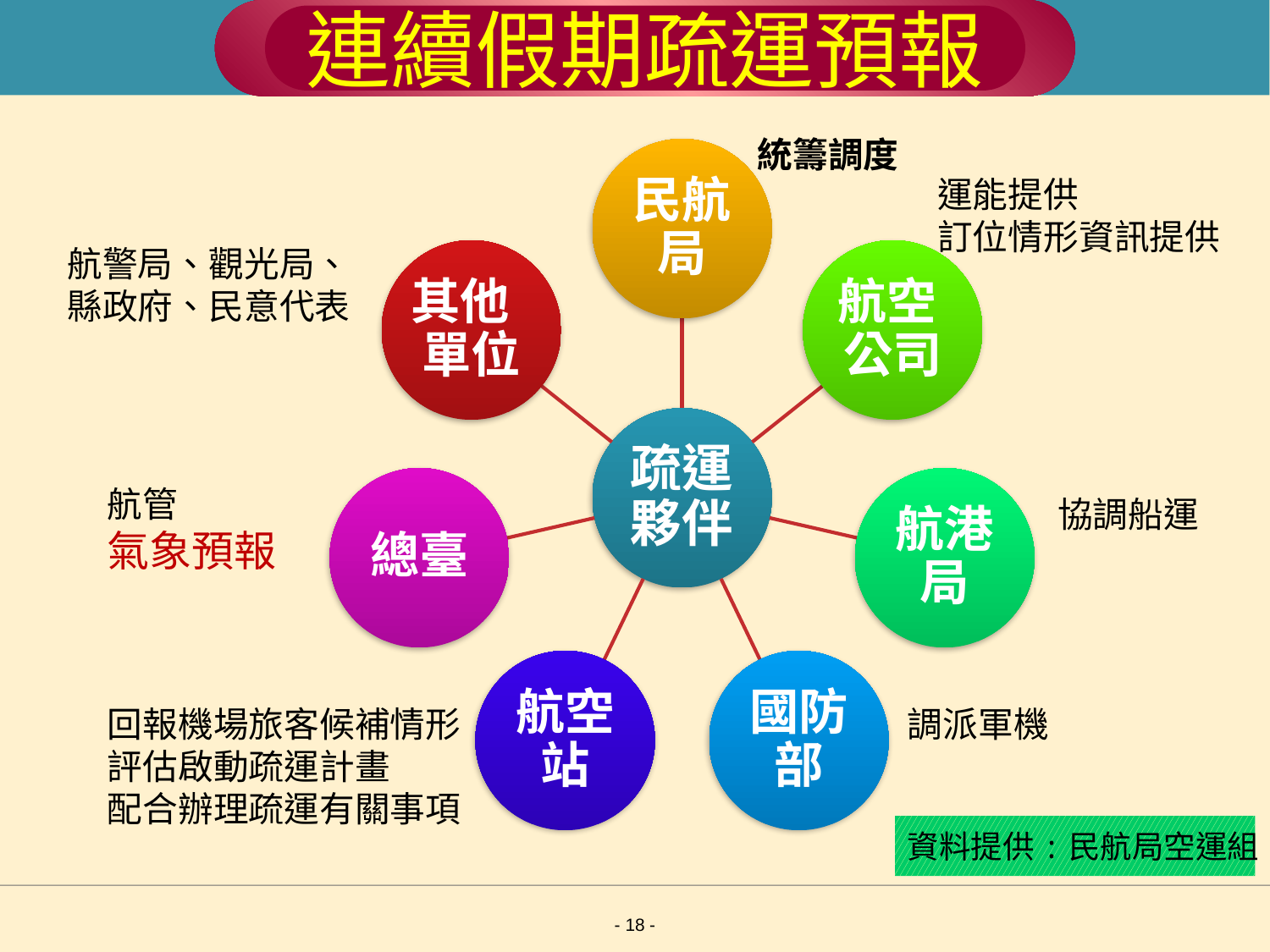

連續假期疏運預報
統籌調度
疏運夥伴

民航局

航空  公司

航港局

國防部

航空站

總臺

其他   單位
運能提供
訂位情形資訊提供
航警局、觀光局、縣政府、民意代表
航管
氣象預報
協調船運
回報機場旅客候補情形
評估啟動疏運計畫
配合辦理疏運有關事項
調派軍機
資料提供:民航局空運組